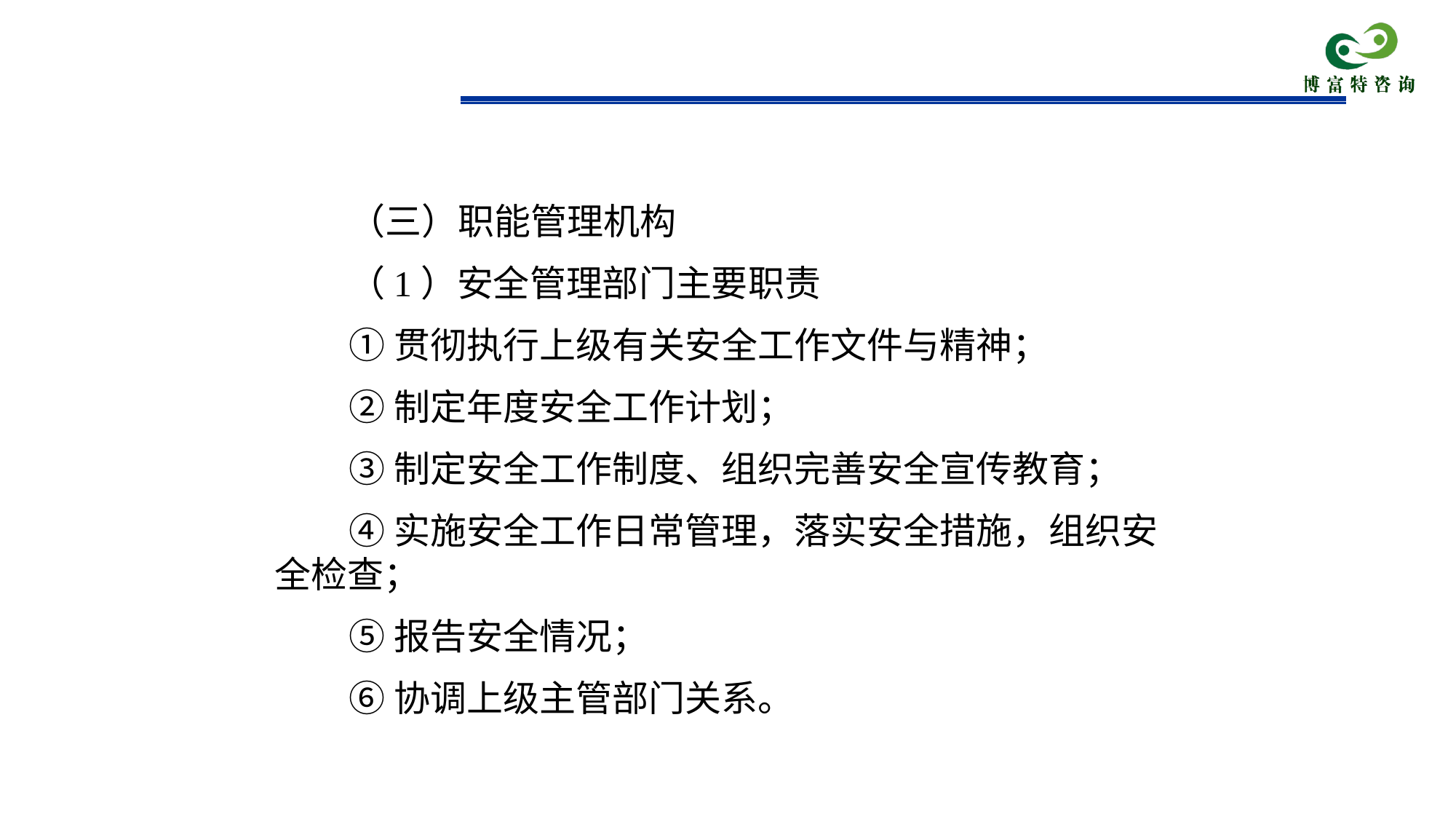

（三）职能管理机构
（1）安全管理部门主要职责
①贯彻执行上级有关安全工作文件与精神；
②制定年度安全工作计划；
③制定安全工作制度、组织完善安全宣传教育；
④实施安全工作日常管理，落实安全措施，组织安全检查；
⑤报告安全情况；
⑥协调上级主管部门关系。